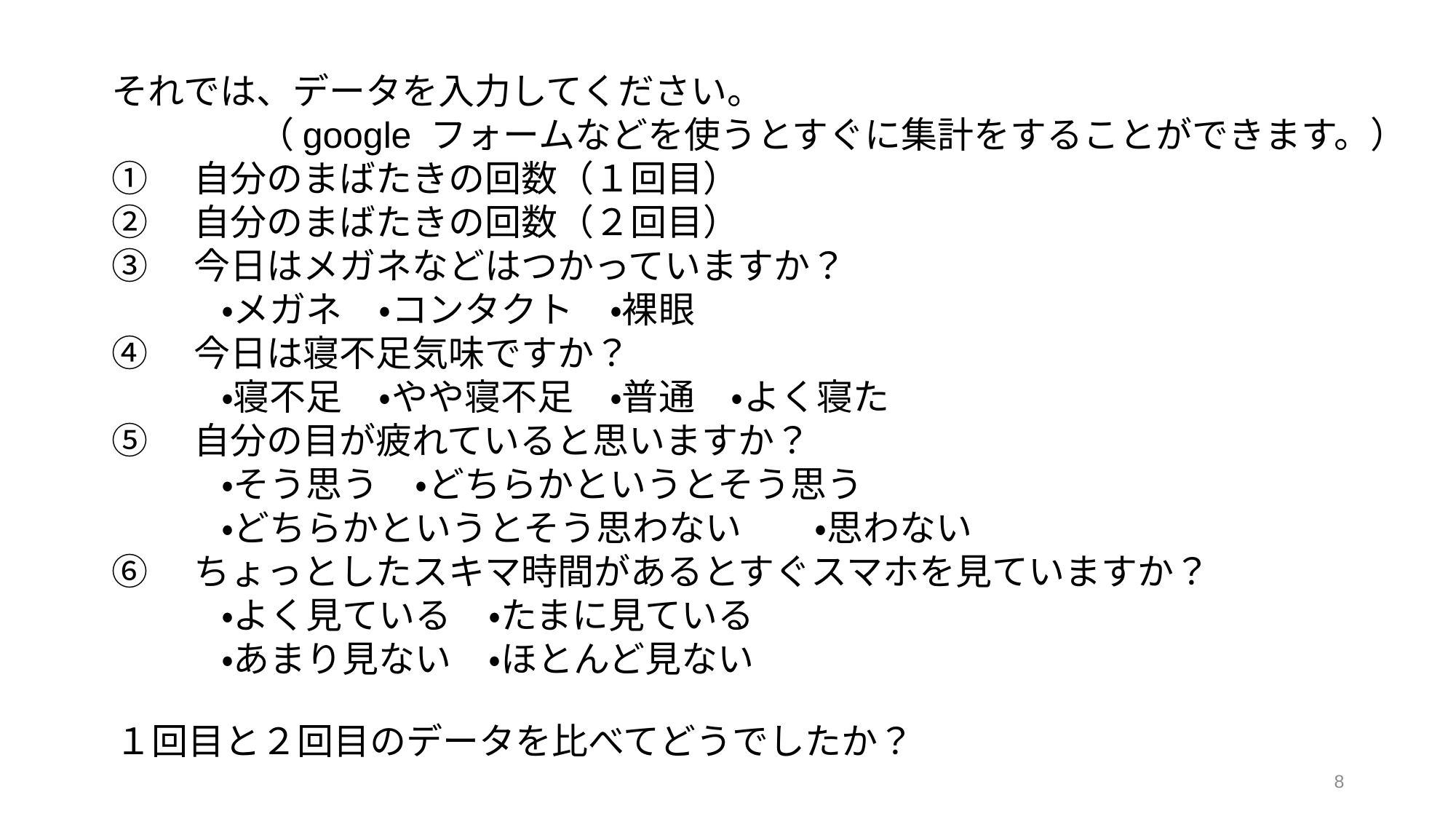

それでは、データを入力してください。
　　　　（google フォームなどを使うとすぐに集計をすることができます。）
①　自分のまばたきの回数（１回目）
②　自分のまばたきの回数（２回目）
③　今日はメガネなどはつかっていますか？
　　　・メガネ　・コンタクト　・裸眼
④　今日は寝不足気味ですか？
　　　・寝不足　・やや寝不足　・普通　・よく寝た
⑤　自分の目が疲れていると思いますか？
　　　・そう思う　・どちらかというとそう思う
　　　・どちらかというとそう思わない　　・思わない
⑥　ちょっとしたスキマ時間があるとすぐスマホを見ていますか？
　　　・よく見ている　・たまに見ている
　　　・あまり見ない　・ほとんど見ない
１回目と２回目のデータを比べてどうでしたか？
8